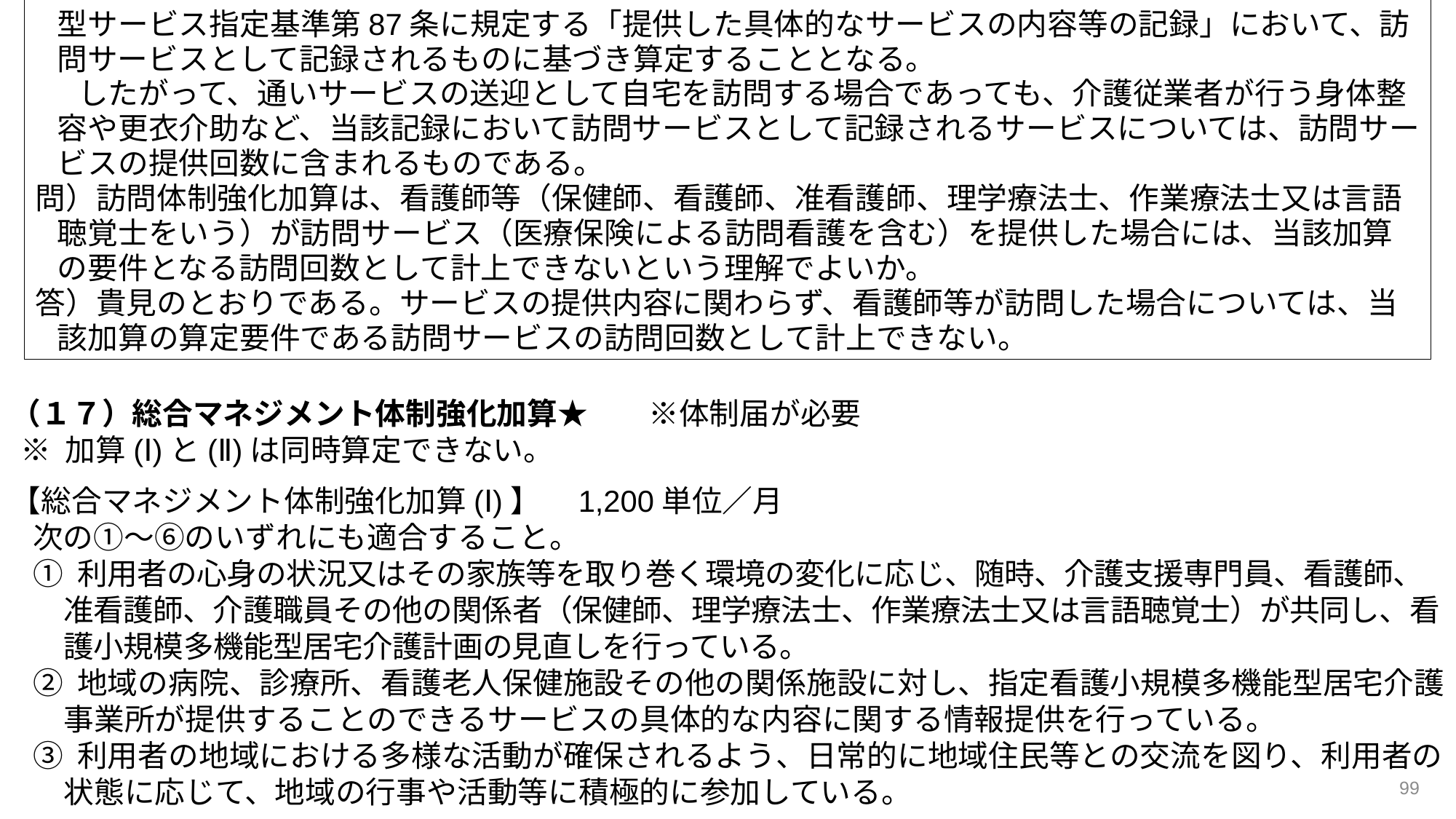

型サービス指定基準第87条に規定する「提供した具体的なサービスの内容等の記録」において、訪問サービスとして記録されるものに基づき算定することとなる。
したがって、通いサービスの送迎として自宅を訪問する場合であっても、介護従業者が行う身体整容や更衣介助など、当該記録において訪問サービスとして記録されるサービスについては、訪問サービスの提供回数に含まれるものである。
問）訪問体制強化加算は、看護師等（保健師、看護師、准看護師、理学療法士、作業療法士又は言語聴覚士をいう）が訪問サービス（医療保険による訪問看護を含む）を提供した場合には、当該加算の要件となる訪問回数として計上できないという理解でよいか。
答）貴見のとおりである。サービスの提供内容に関わらず、看護師等が訪問した場合については、当該加算の算定要件である訪問サービスの訪問回数として計上できない。
（１７）総合マネジメント体制強化加算★　　※体制届が必要
※ 加算(Ⅰ)と(Ⅱ)は同時算定できない。

【総合マネジメント体制強化加算(Ⅰ)】　1,200単位／月
次の①～⑥のいずれにも適合すること。
① 利用者の心身の状況又はその家族等を取り巻く環境の変化に応じ、随時、介護支援専門員、看護師、准看護師、介護職員その他の関係者（保健師、理学療法士、作業療法士又は言語聴覚士）が共同し、看護小規模多機能型居宅介護計画の見直しを行っている。
② 地域の病院、診療所、看護老人保健施設その他の関係施設に対し、指定看護小規模多機能型居宅介護事業所が提供することのできるサービスの具体的な内容に関する情報提供を行っている。
③ 利用者の地域における多様な活動が確保されるよう、日常的に地域住民等との交流を図り、利用者の状態に応じて、地域の行事や活動等に積極的に参加している。
99